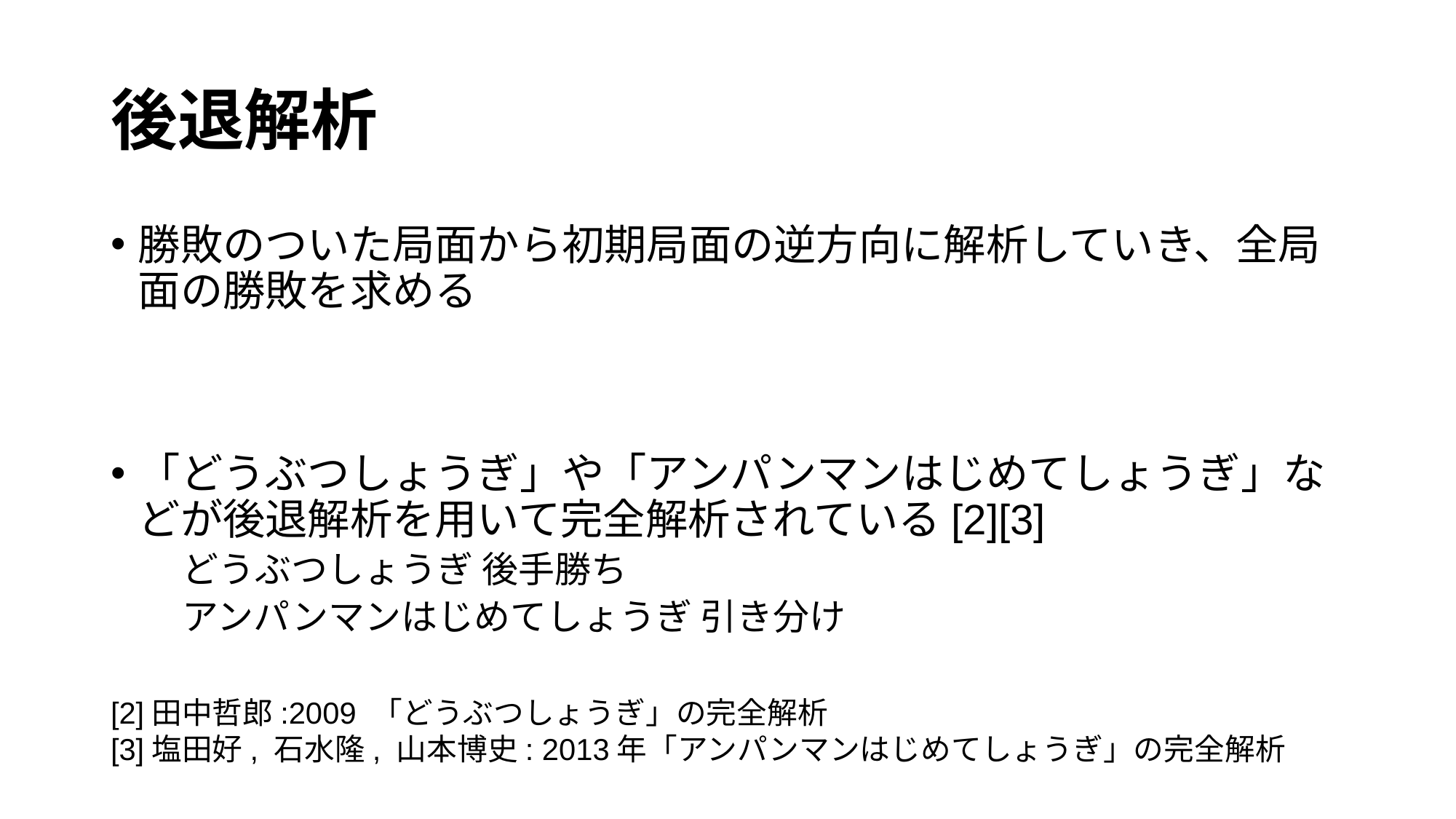

# 後退解析
勝敗のついた局面から初期局面の逆方向に解析していき、全局面の勝敗を求める

「どうぶつしょうぎ」や「アンパンマンはじめてしょうぎ」などが後退解析を用いて完全解析されている[2][3]
 どうぶつしょうぎ 後手勝ち
 アンパンマンはじめてしょうぎ 引き分け
[2]田中哲郎:2009 「どうぶつしょうぎ」の完全解析
[3]塩田好, 石水隆, 山本博史: 2013年「アンパンマンはじめてしょうぎ」の完全解析